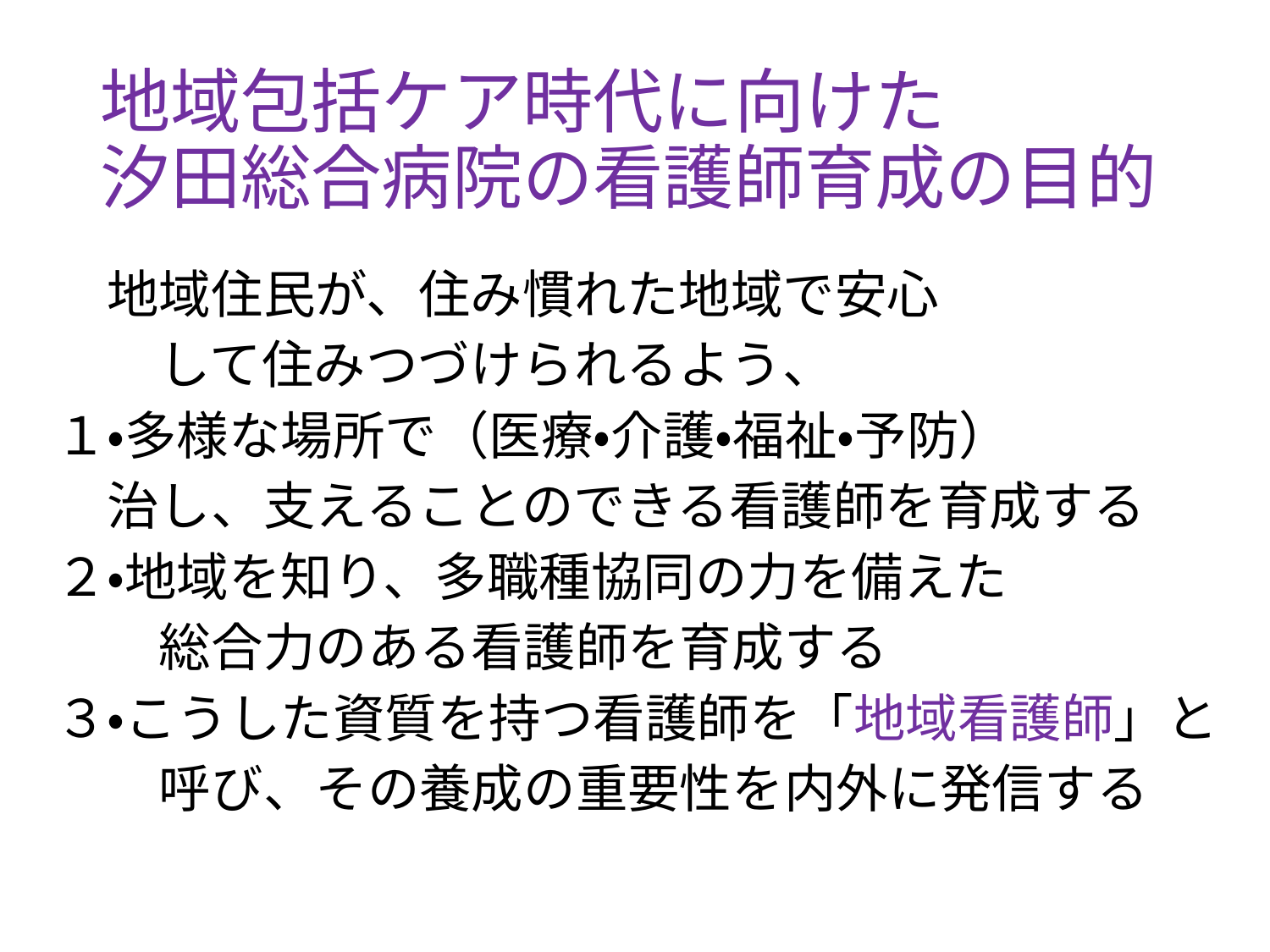

# 地域包括ケア時代に向けた 汐田総合病院の看護師育成の目的
　地域住民が、住み慣れた地域で安心
　　して住みつづけられるよう、
１・多様な場所で（医療・介護・福祉・予防）
　治し、支えることのできる看護師を育成する
２・地域を知り、多職種協同の力を備えた
　　総合力のある看護師を育成する
３・こうした資質を持つ看護師を「地域看護師」と
　　呼び、その養成の重要性を内外に発信する